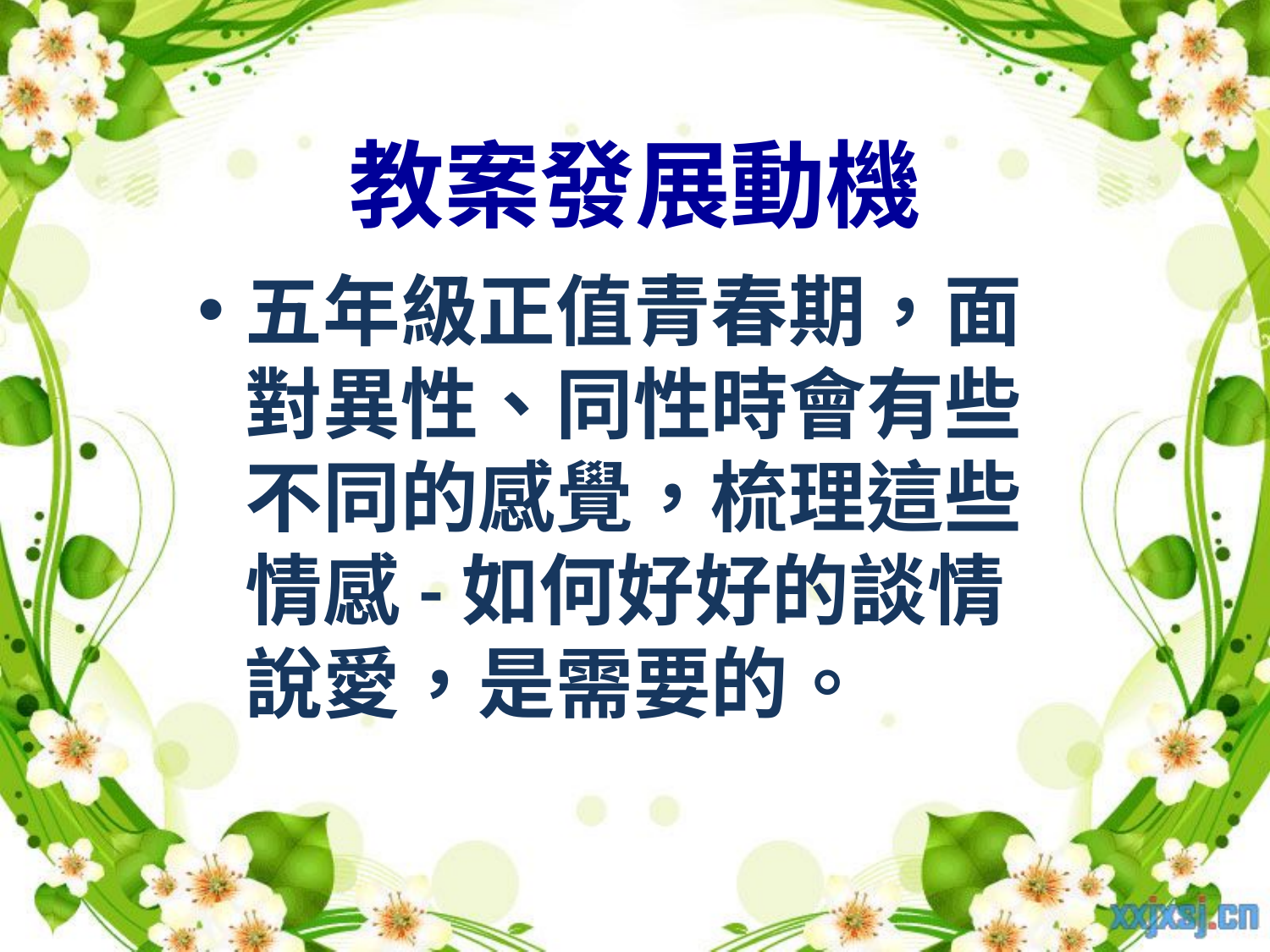

# 教案發展動機
五年級正值青春期，面對異性、同性時會有些不同的感覺，梳理這些情感-如何好好的談情說愛，是需要的。